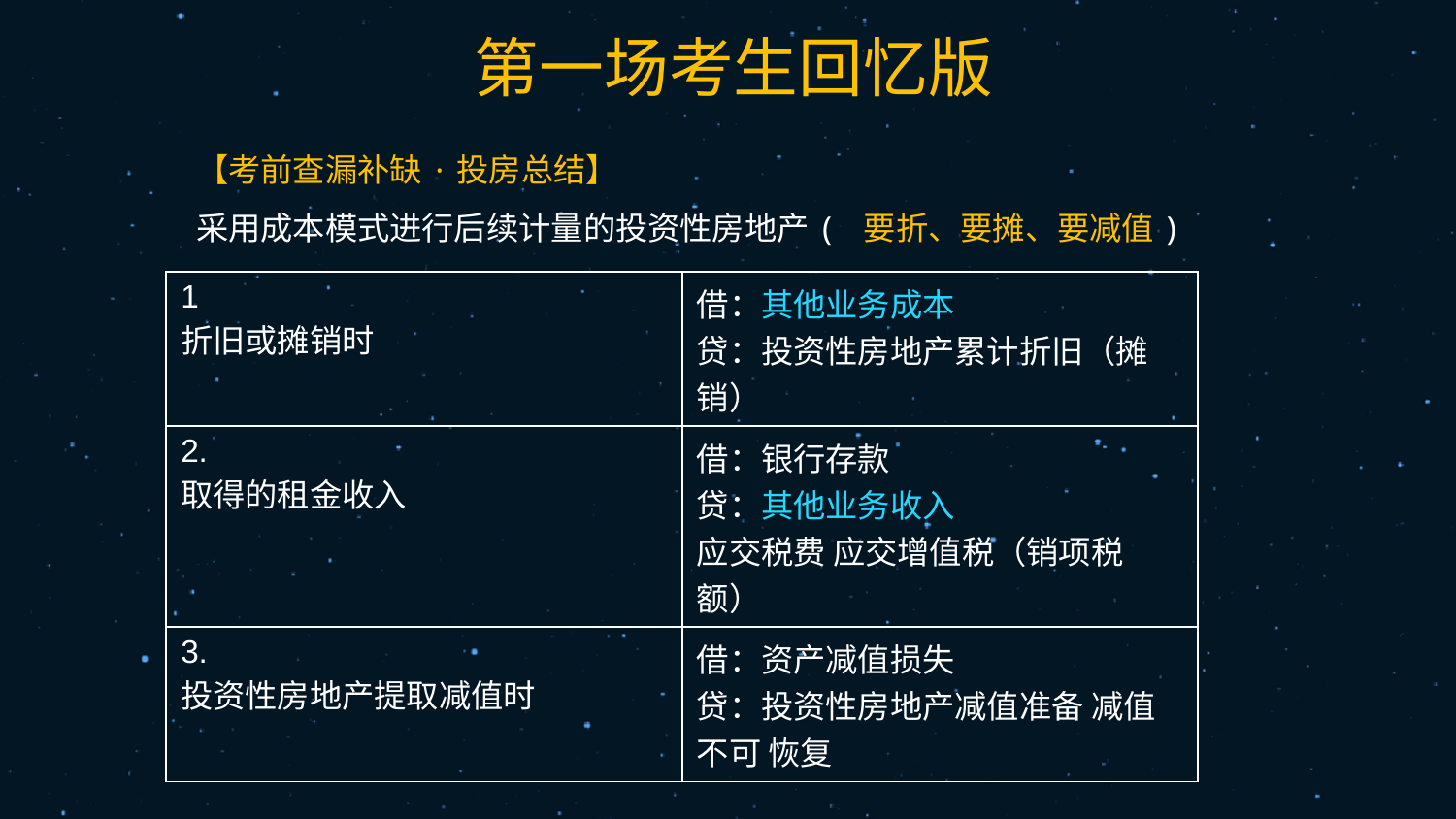

29
【考前查漏补缺·投房总结】
采用成本模式进行后续计量的投资性房地产( 要折、要摊、要减值)
| 1 折旧或摊销时 | 借：其他业务成本 贷：投资性房地产累计折旧（摊销） |
| --- | --- |
| 2. 取得的租金收入 | 借：银行存款 贷：其他业务收入 应交税费 应交增值税（销项税额） |
| 3. 投资性房地产提取减值时 | 借：资产减值损失 贷：投资性房地产减值准备 减值不可 恢复 |